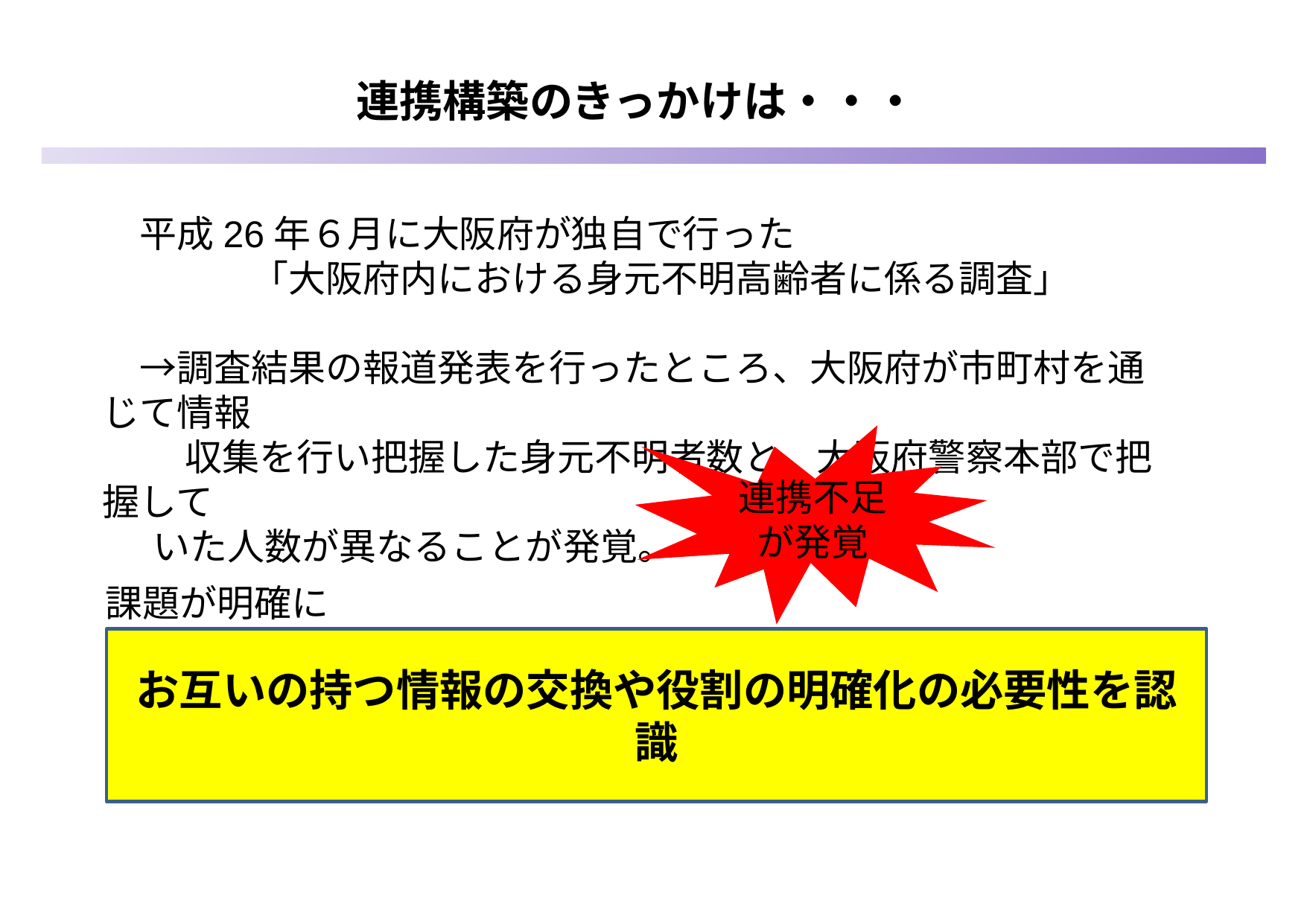

連携構築のきっかけは・・・

　平成26年６月に大阪府が独自で行った
　　　　「大阪府内における身元不明高齢者に係る調査」

　→調査結果の報道発表を行ったところ、大阪府が市町村を通じて情報
　　 収集を行い把握した身元不明者数と、大阪府警察本部で把握して
     いた人数が異なることが発覚。

連携不足が発覚
課題が明確に
お互いの持つ情報の交換や役割の明確化の必要性を認識